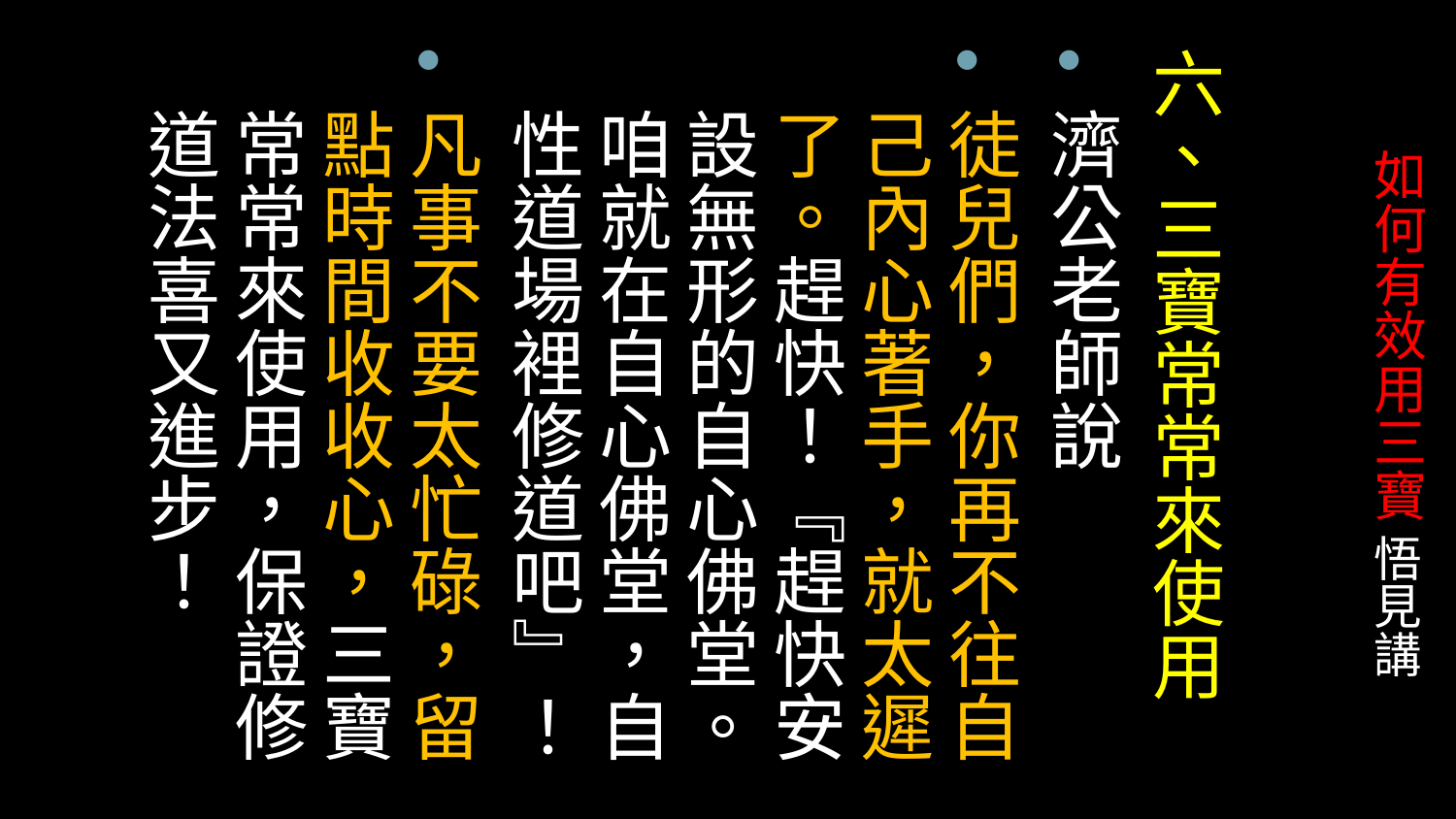

六、三寶常常來使用
濟公老師說
徒兒們，你再不往自己內心著手，就太遲了。趕快！『趕快安設無形的自心佛堂。咱就在自心佛堂，自性道場裡修道吧』！
凡事不要太忙碌，留點時間收收心，三寶常常來使用，保證修道法喜又進步！

# 如何有效用三寶 悟見講